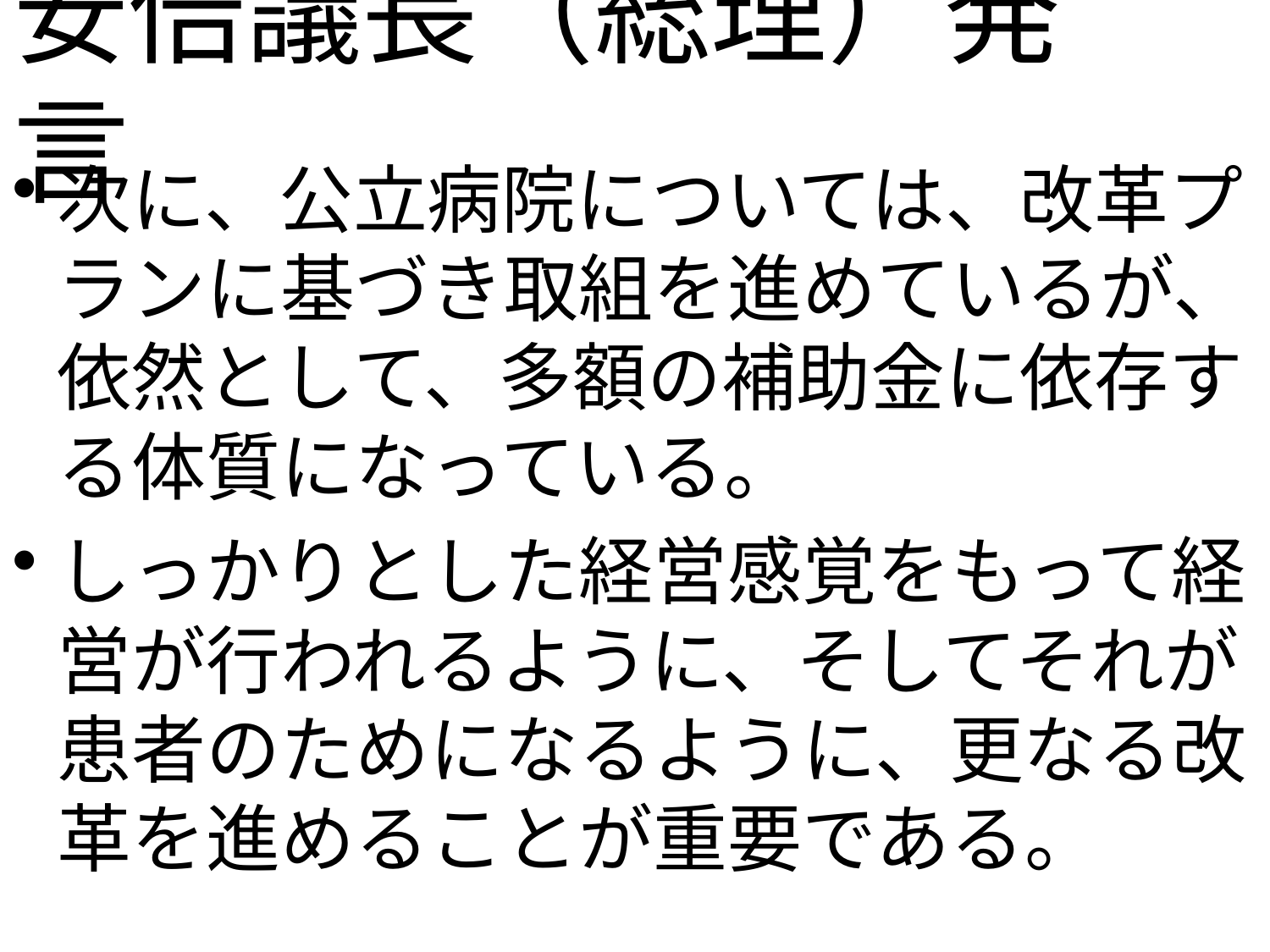

# 安倍議長（総理）発言
次に、公立病院については、改革プランに基づき取組を進めているが、依然として、多額の補助金に依存する体質になっている。
しっかりとした経営感覚をもって経営が行われるように、そしてそれが患者のためになるように、更なる改革を進めることが重要である。